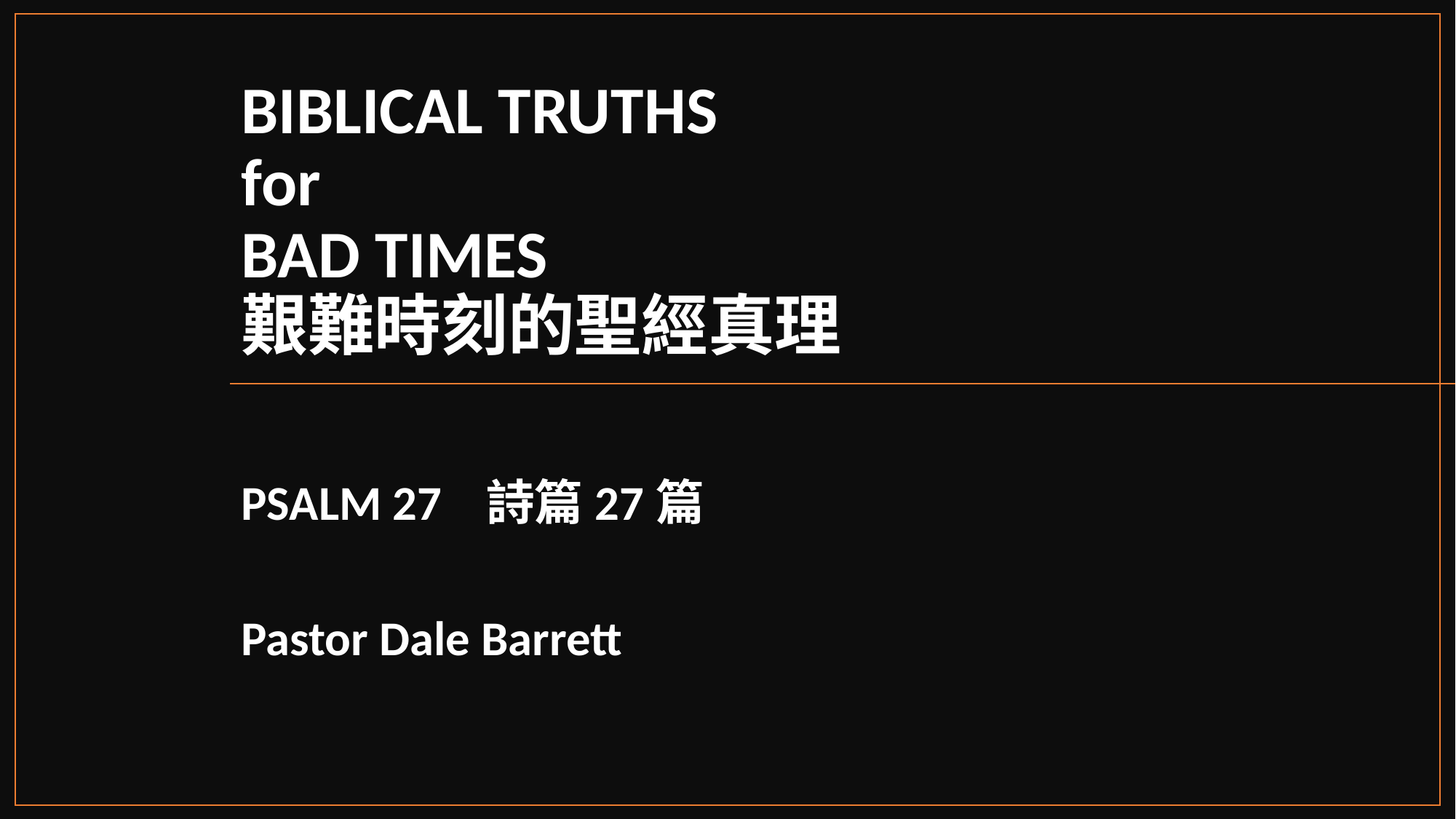

# BIBLICAL TRUTHS for BAD TIMES 艱難時刻的聖經真理

PSALM 27   詩篇27篇

Pastor Dale Barrett